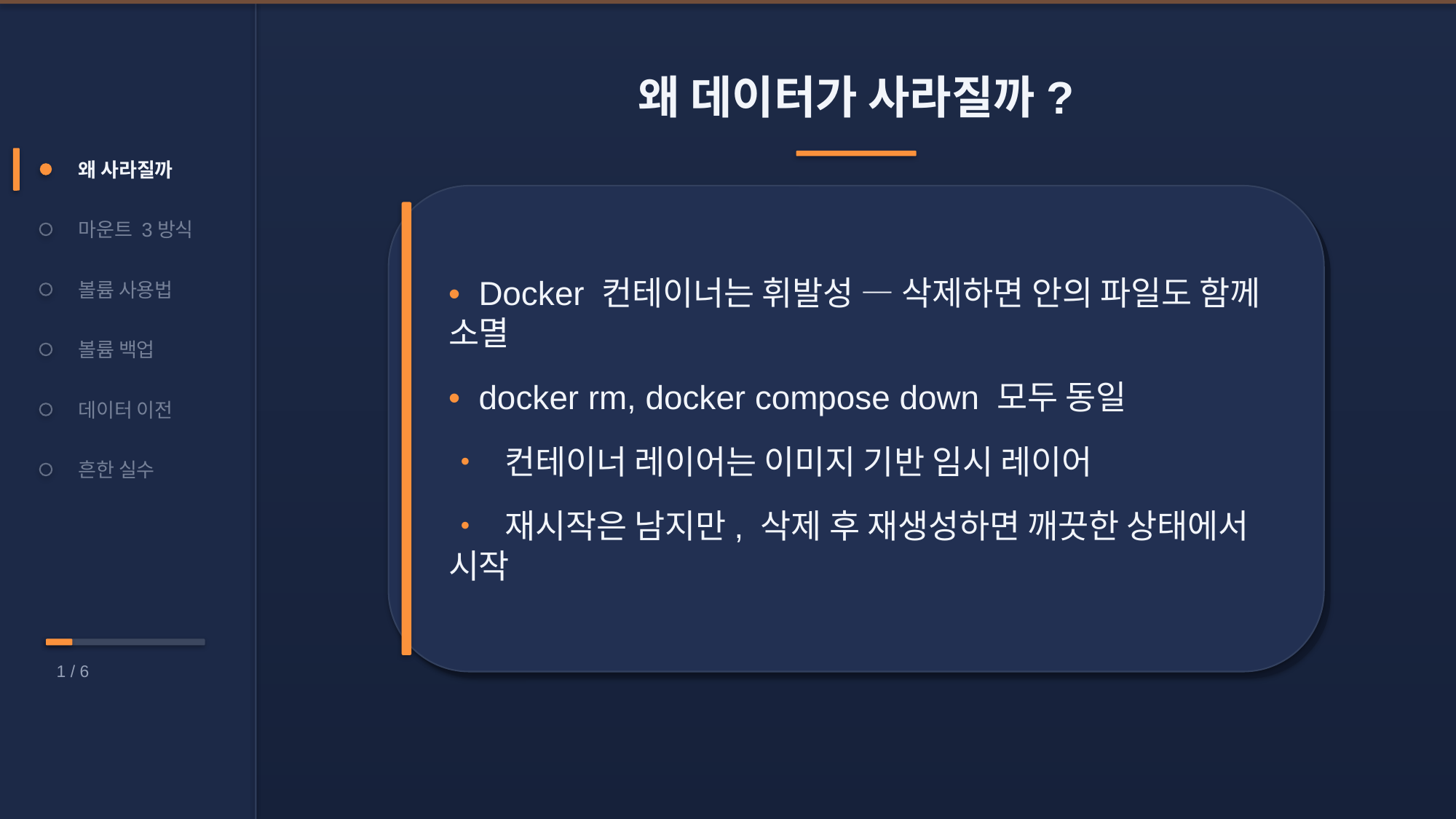

왜 데이터가 사라질까?
왜 사라질까

•  Docker 컨테이너는 휘발성 — 삭제하면 안의 파일도 함께 소멸
•  docker rm, docker compose down 모두 동일
•  컨테이너 레이어는 이미지 기반 임시 레이어
•  재시작은 남지만, 삭제 후 재생성하면 깨끗한 상태에서 시작

마운트 3방식

볼륨 사용법

볼륨 백업

데이터 이전

흔한 실수

1 / 6